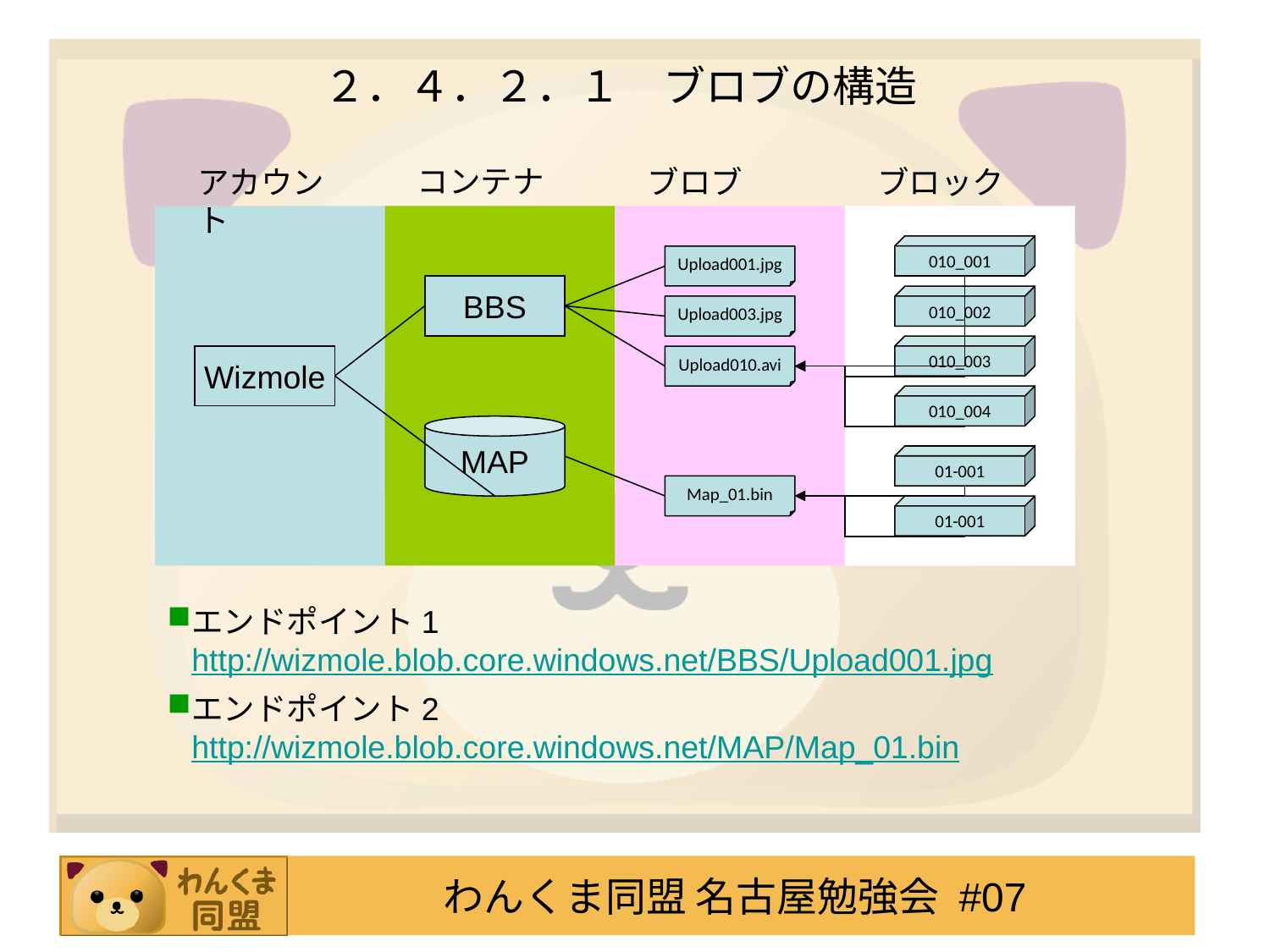

# ２．４．２．１　ブロブの構造
コンテナ
アカウント
ブロブ
ブロック

010_001
Upload001.jpg
BBS
010_002
Upload003.jpg
010_003
Wizmole
Upload010.avi
010_004
MAP
01-001
Map_01.bin
01-001
エンドポイント1
http://wizmole.blob.core.windows.net/BBS/Upload001.jpg
エンドポイント2
http://wizmole.blob.core.windows.net/MAP/Map_01.bin